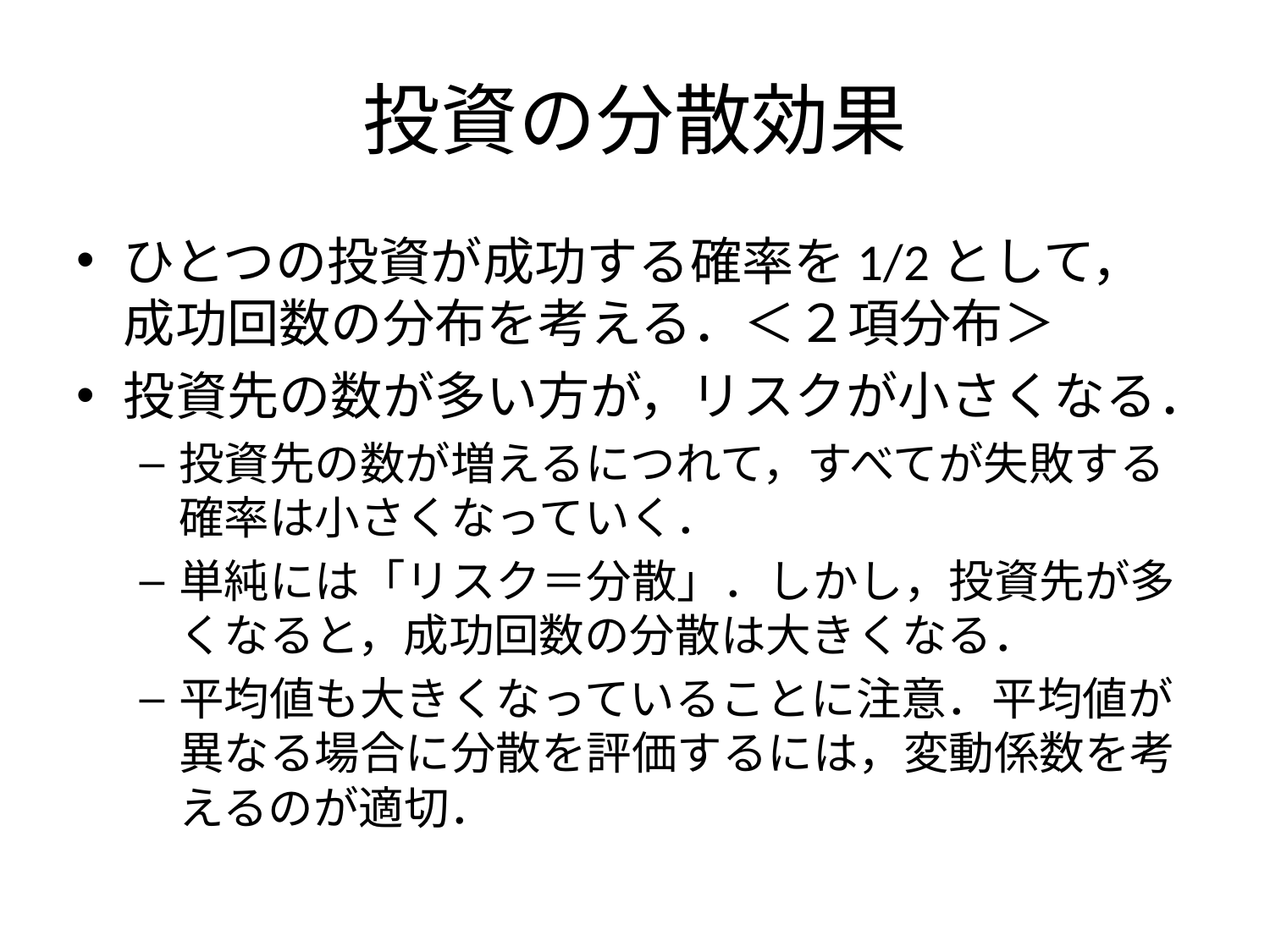

# 投資の分散効果
ひとつの投資が成功する確率を1/2として，成功回数の分布を考える．＜２項分布＞
投資先の数が多い方が，リスクが小さくなる．
投資先の数が増えるにつれて，すべてが失敗する確率は小さくなっていく．
単純には「リスク＝分散」．しかし，投資先が多くなると，成功回数の分散は大きくなる．
平均値も大きくなっていることに注意．平均値が異なる場合に分散を評価するには，変動係数を考えるのが適切．